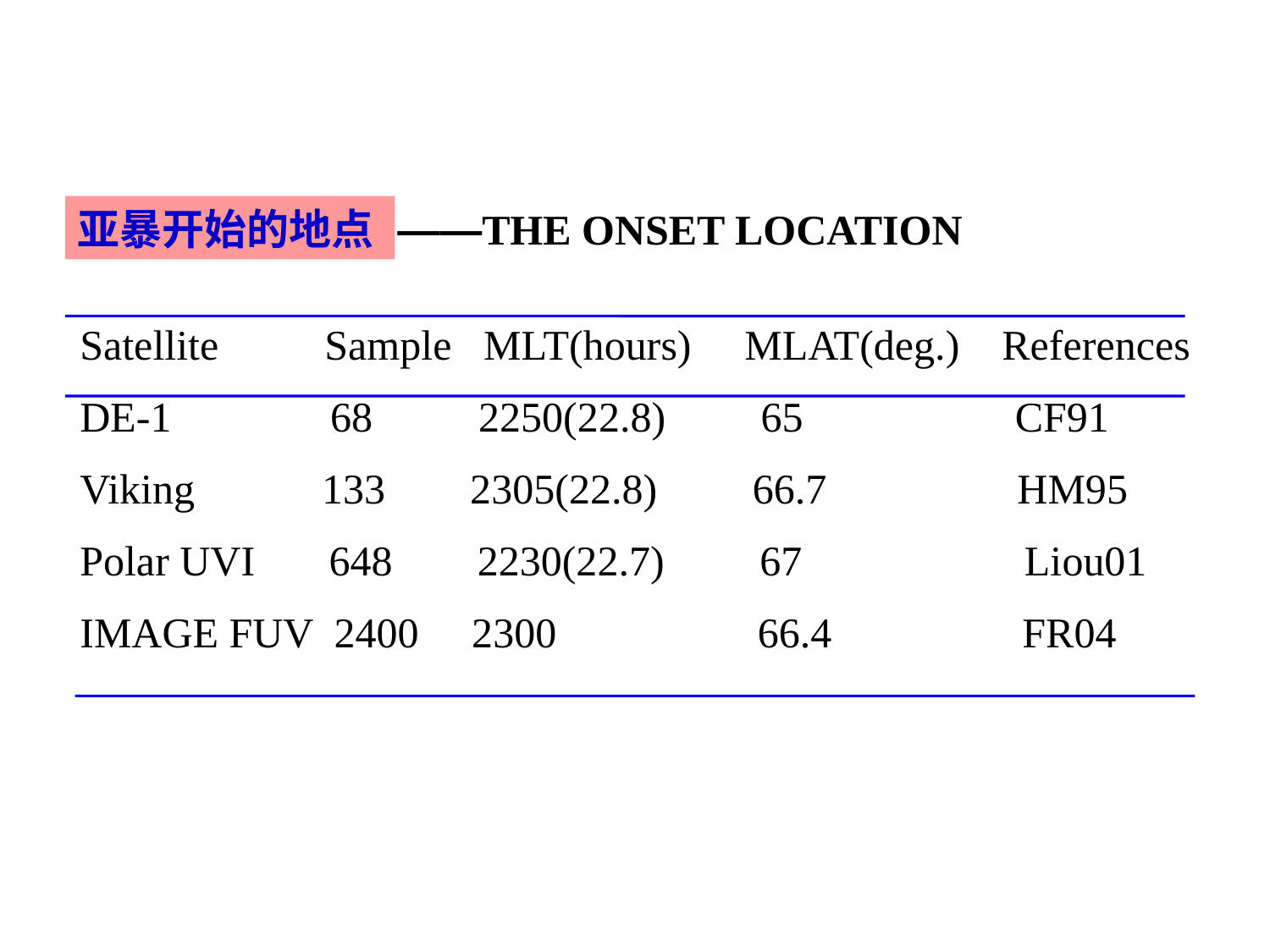

亚暴开始的地点
——THE ONSET LOCATION

Satellite          Sample   MLT(hours)     MLAT(deg.)    References
DE-1               68          2250(22.8)         65                    CF91
Viking            133        2305(22.8)         66.7                  HM95
Polar UVI       648        2230(22.7)         67                     Liou01
IMAGE FUV  2400     2300                   66.4                  FR04